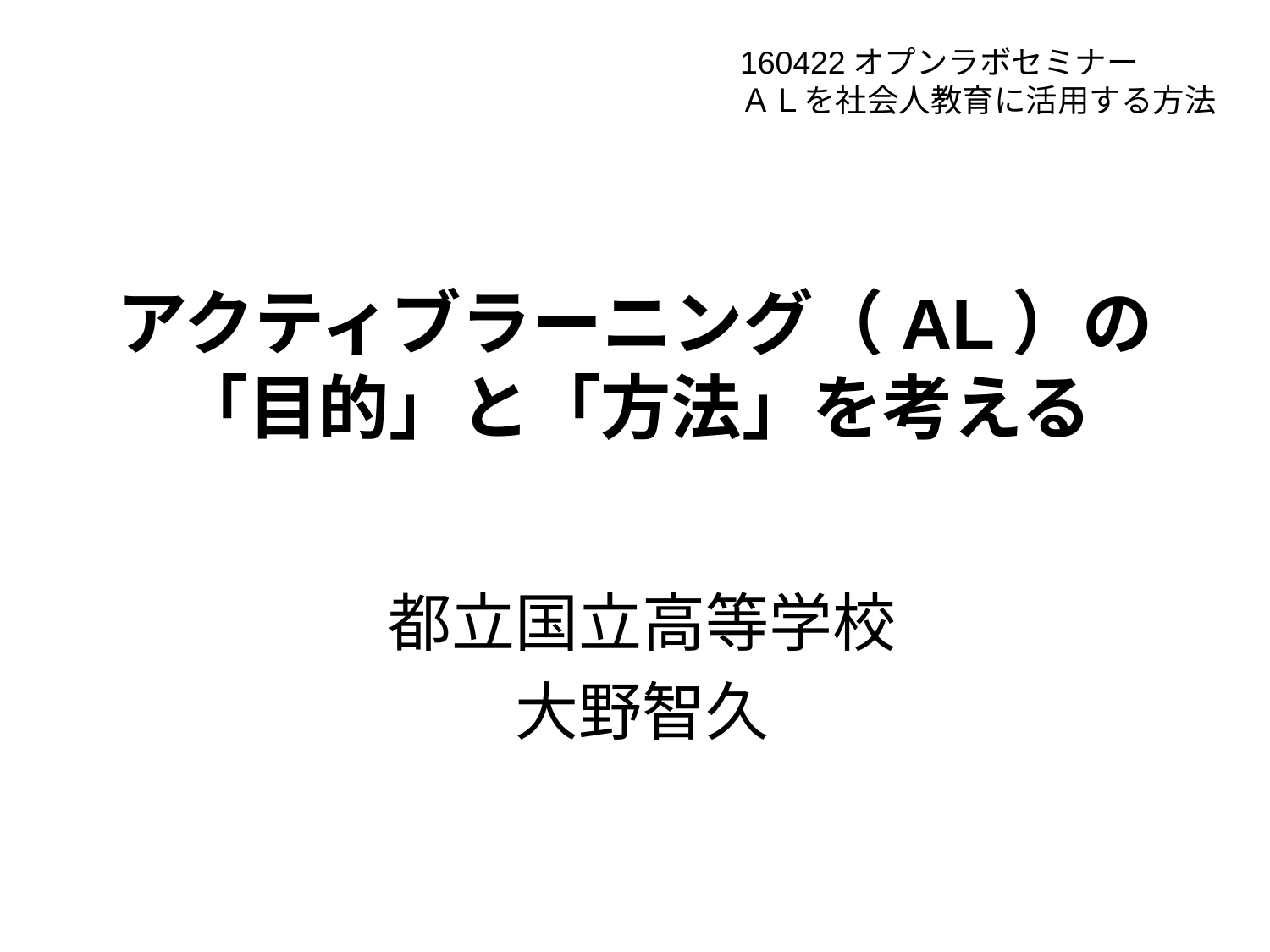

160422オプンラボセミナー
ＡＬを社会人教育に活用する方法
# アクティブラーニング（AL）の 「目的」と「方法」を考える
都立国立高等学校
大野智久